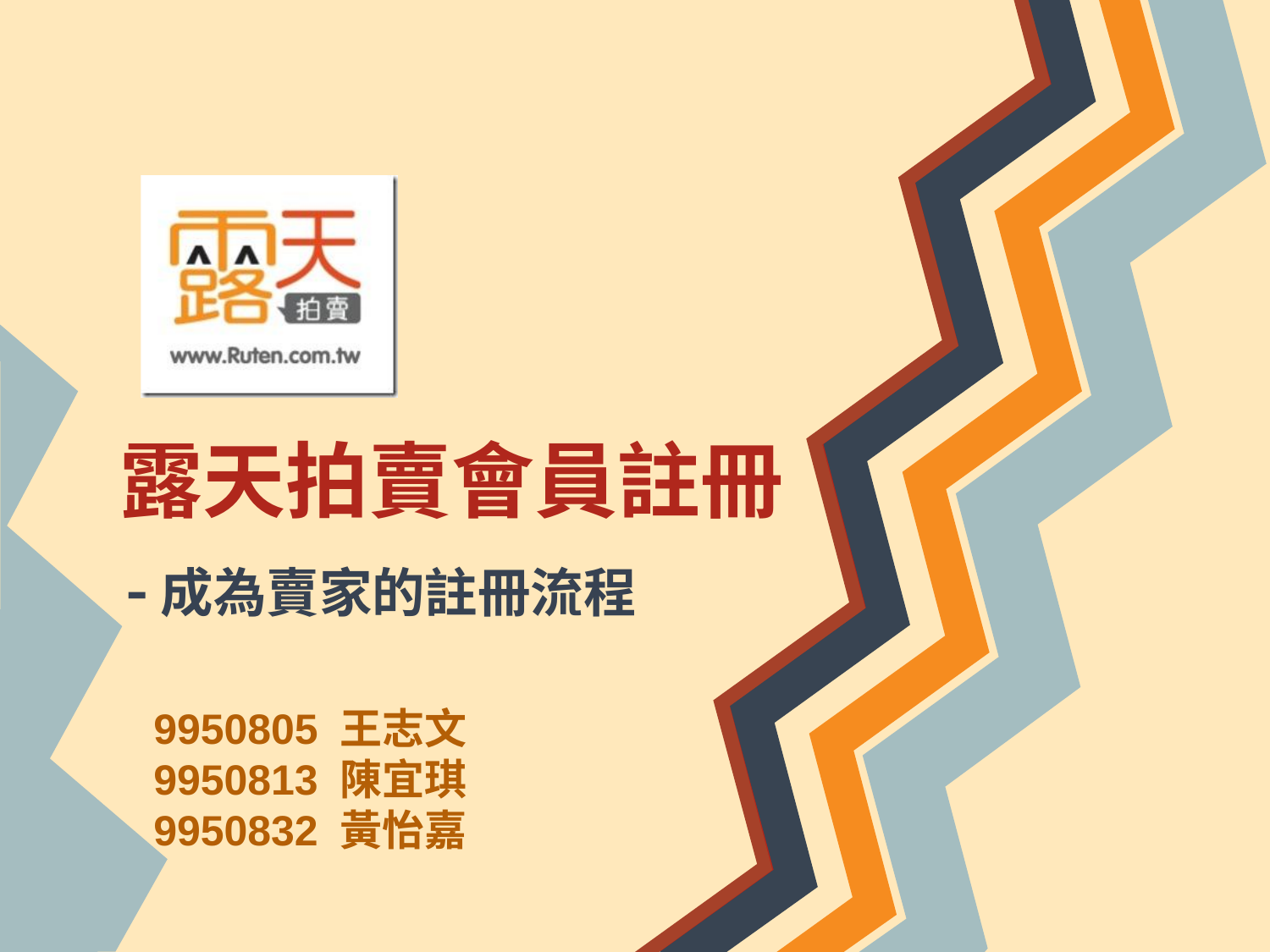

# 露天拍賣會員註冊
-成為賣家的註冊流程
9950805 王志文
9950813 陳宜琪
9950832 黃怡嘉